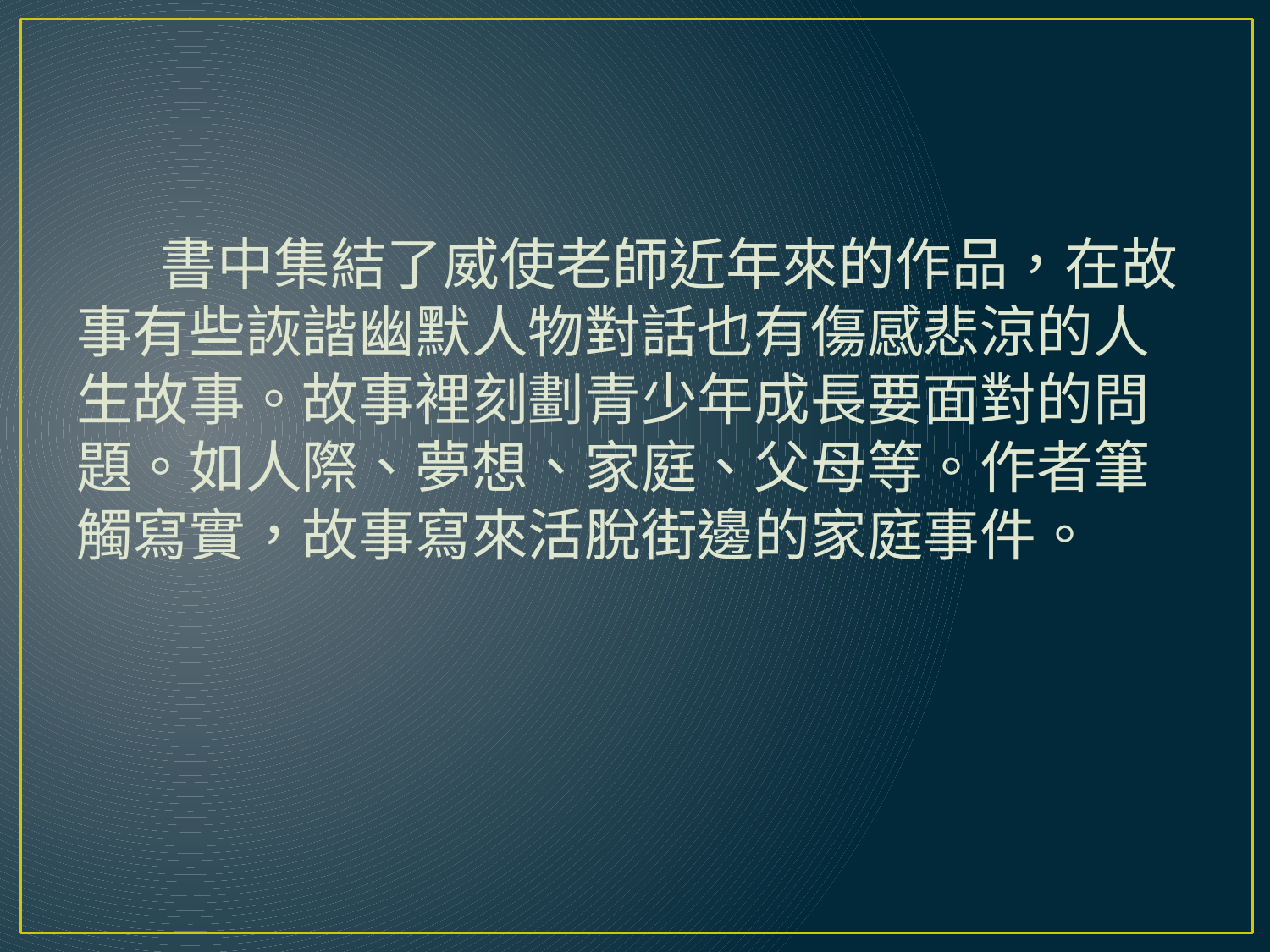

#
　　書中集結了威使老師近年來的作品，在故事有些詼諧幽默人物對話也有傷感悲涼的人生故事。故事裡刻劃青少年成長要面對的問題。如人際、夢想、家庭、父母等。作者筆觸寫實，故事寫來活脫街邊的家庭事件。